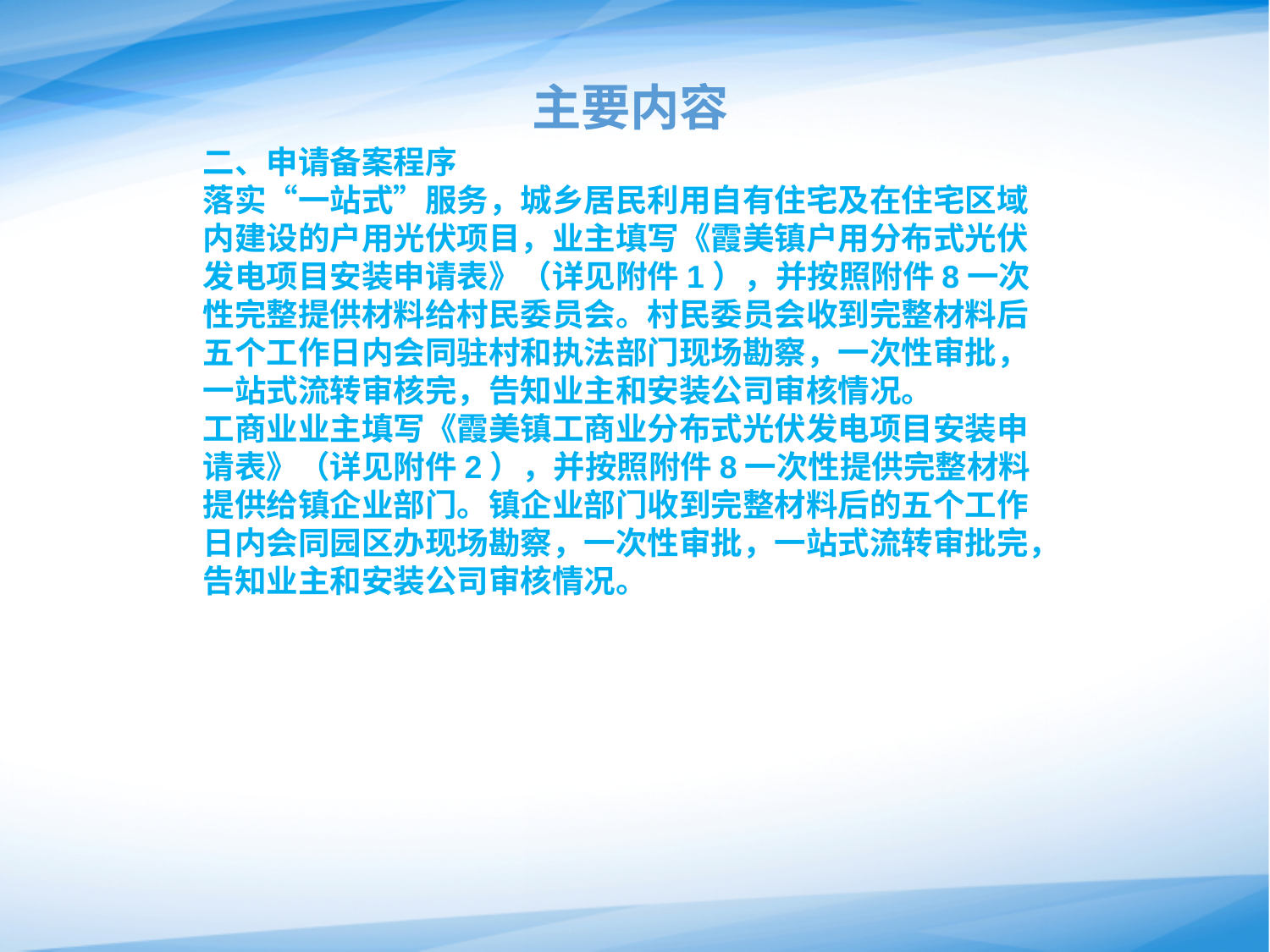

# 主要内容
二、申请备案程序
落实“一站式”服务，城乡居民利用自有住宅及在住宅区域内建设的户用光伏项目，业主填写《霞美镇户用分布式光伏发电项目安装申请表》（详见附件1），并按照附件8一次性完整提供材料给村民委员会。村民委员会收到完整材料后五个工作日内会同驻村和执法部门现场勘察，一次性审批，一站式流转审核完，告知业主和安装公司审核情况。
工商业业主填写《霞美镇工商业分布式光伏发电项目安装申请表》（详见附件2），并按照附件8一次性提供完整材料提供给镇企业部门。镇企业部门收到完整材料后的五个工作日内会同园区办现场勘察，一次性审批，一站式流转审批完，告知业主和安装公司审核情况。